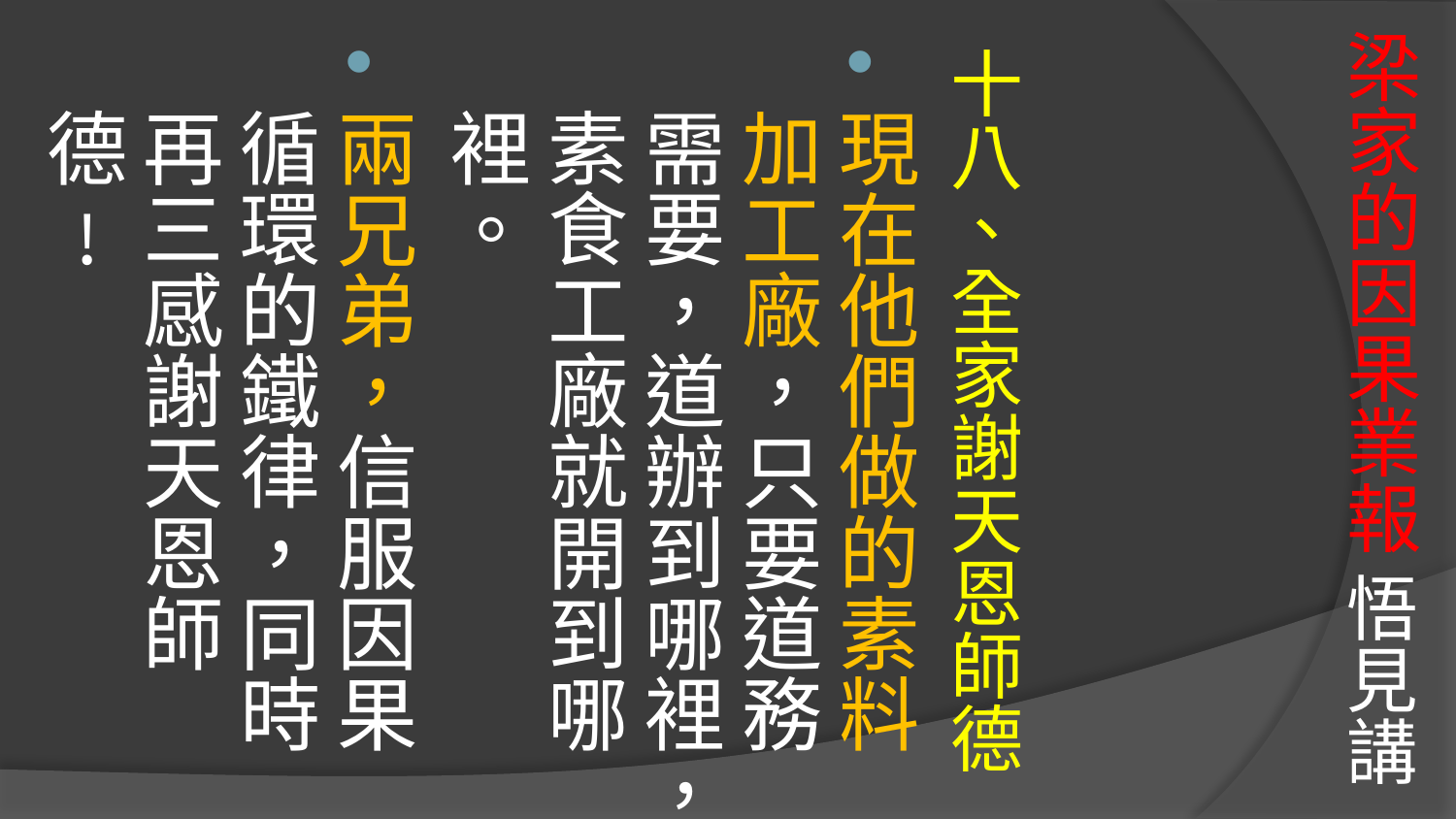

# 梁家的因果業報 悟見講
十八、全家謝天恩師德
現在他們做的素料加工廠，只要道務需要，道辦到哪裡，素食工廠就開到哪裡。
兩兄弟，信服因果循環的鐵律，同時再三感謝天恩師德﹗